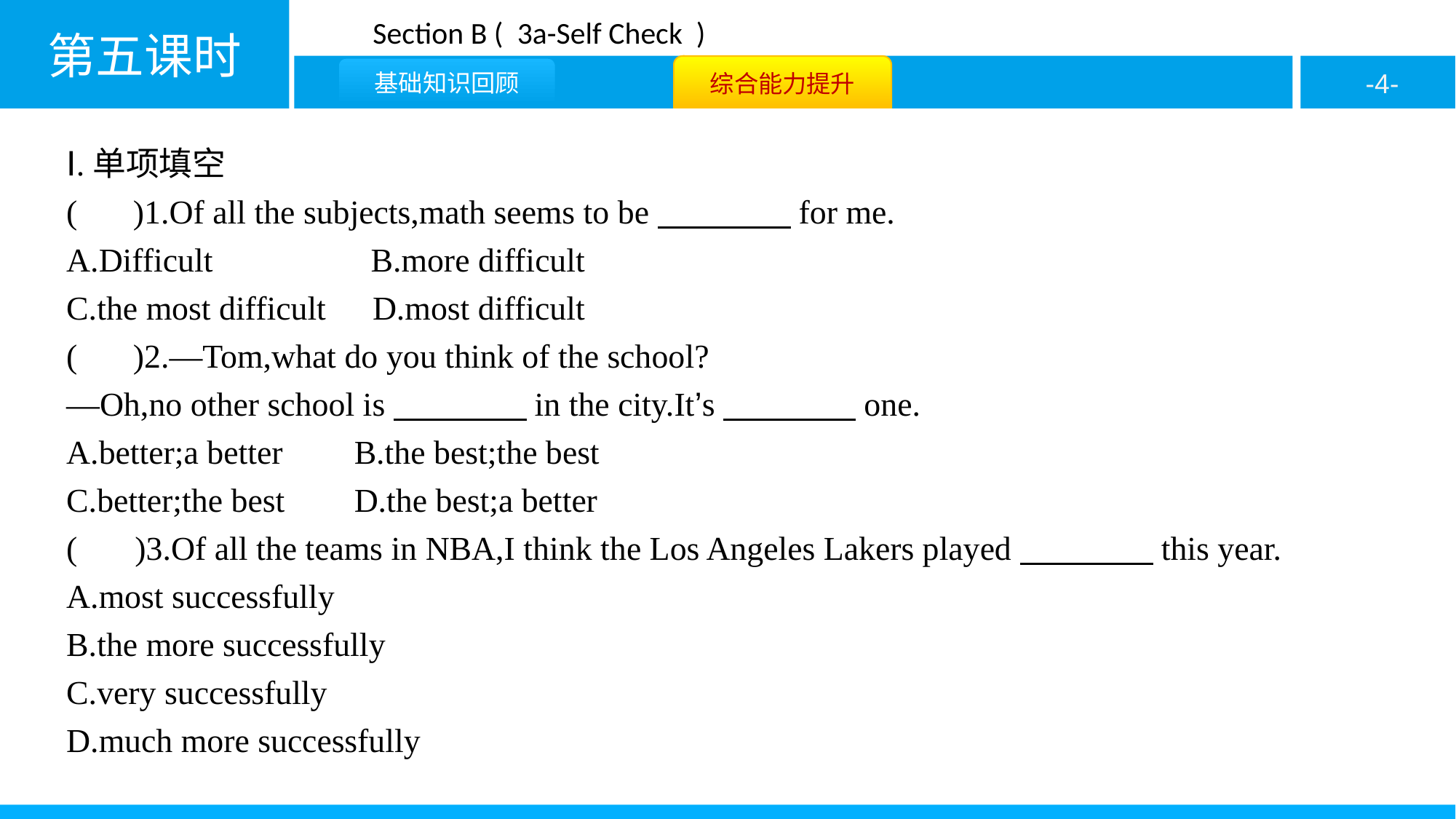

Ⅰ.单项填空
(  C  )1.Of all the subjects,math seems to be　　　　for me.
A.Difficult                 B.more difficult
C.the most difficult     D.most difficult
(  C  )2.—Tom,what do you think of the school?
—Oh,no other school is　　　　in the city.It’s　　　　one.
A.better;a better	        B.the best;the best
C.better;the best	        D.the best;a better
(  A  )3.Of all the teams in NBA,I think the Los Angeles Lakers played　　　　this year.
A.most successfully
B.the more successfully
C.very successfully
D.much more successfully